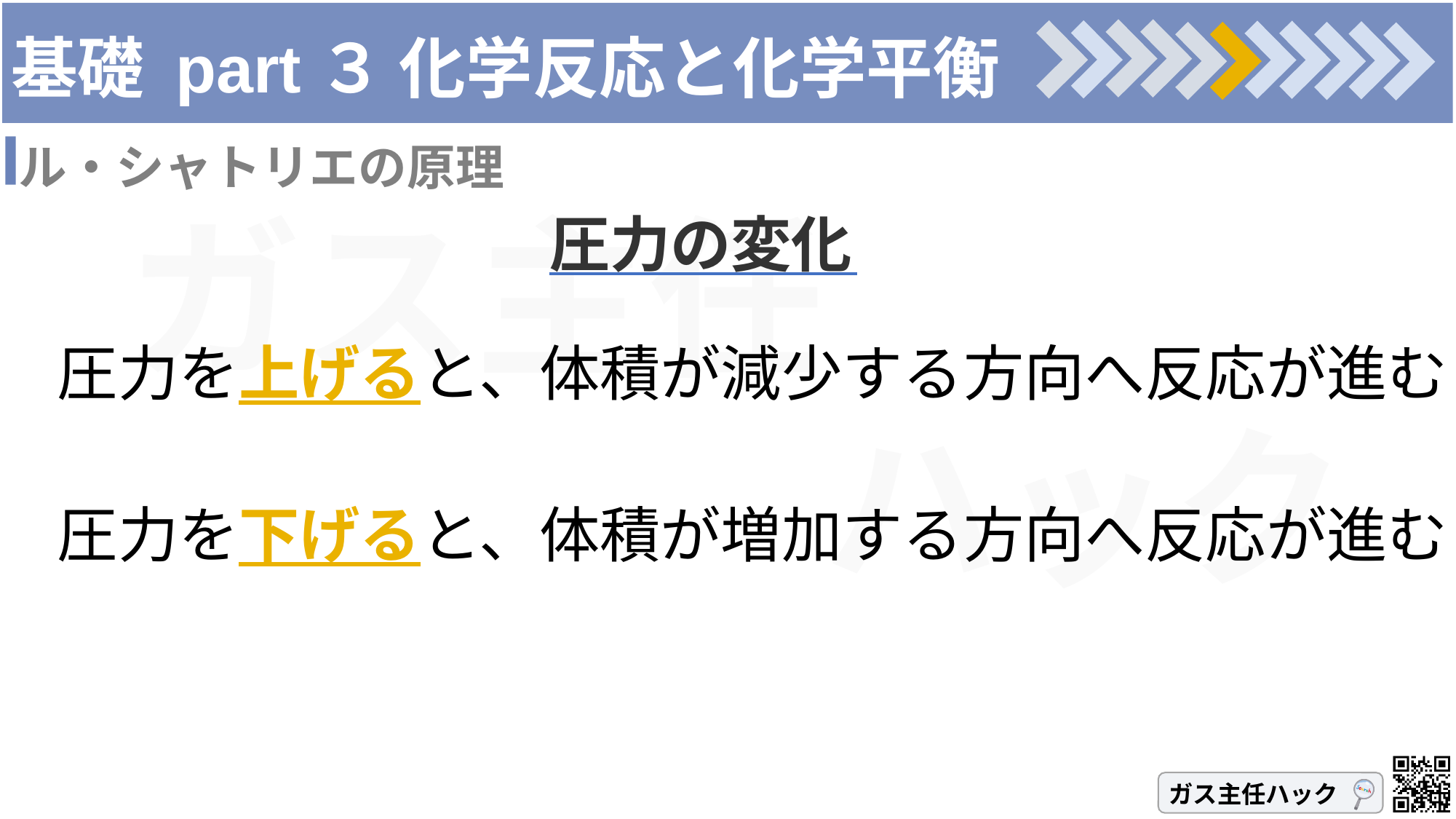

# 基礎 part３ 化学反応と化学平衡

ル・シャトリエの原理

圧力の変化
圧力を上げると、体積が減少する方向へ反応が進む

圧力を下げると、体積が増加する方向へ反応が進む